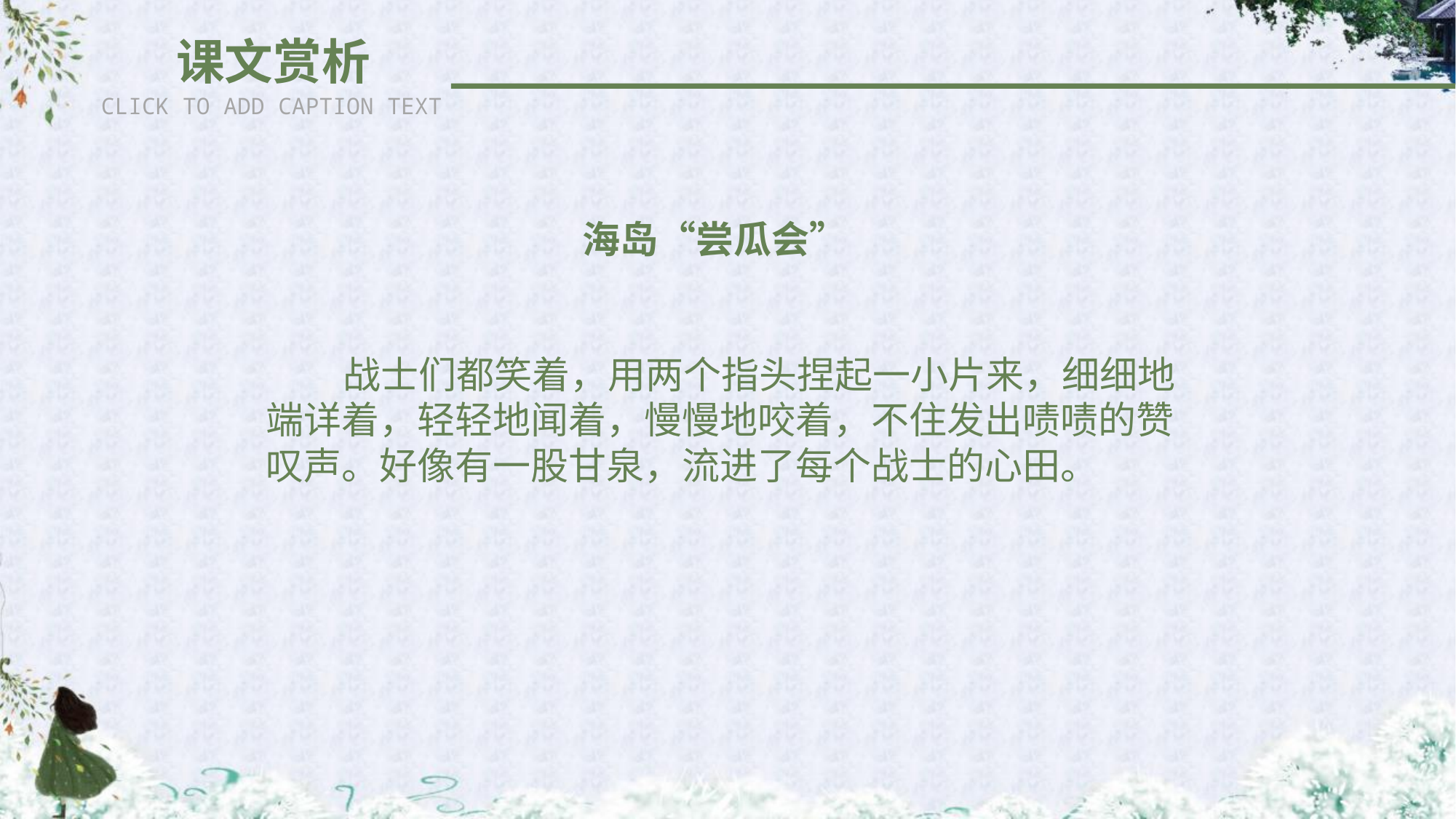

课文赏析

CLICK TO ADD CAPTION TEXT
海岛“尝瓜会”
        战士们都笑着，用两个指头捏起一小片来，细细地端详着，轻轻地闻着，慢慢地咬着，不住发出啧啧的赞叹声。好像有一股甘泉，流进了每个战士的心田。